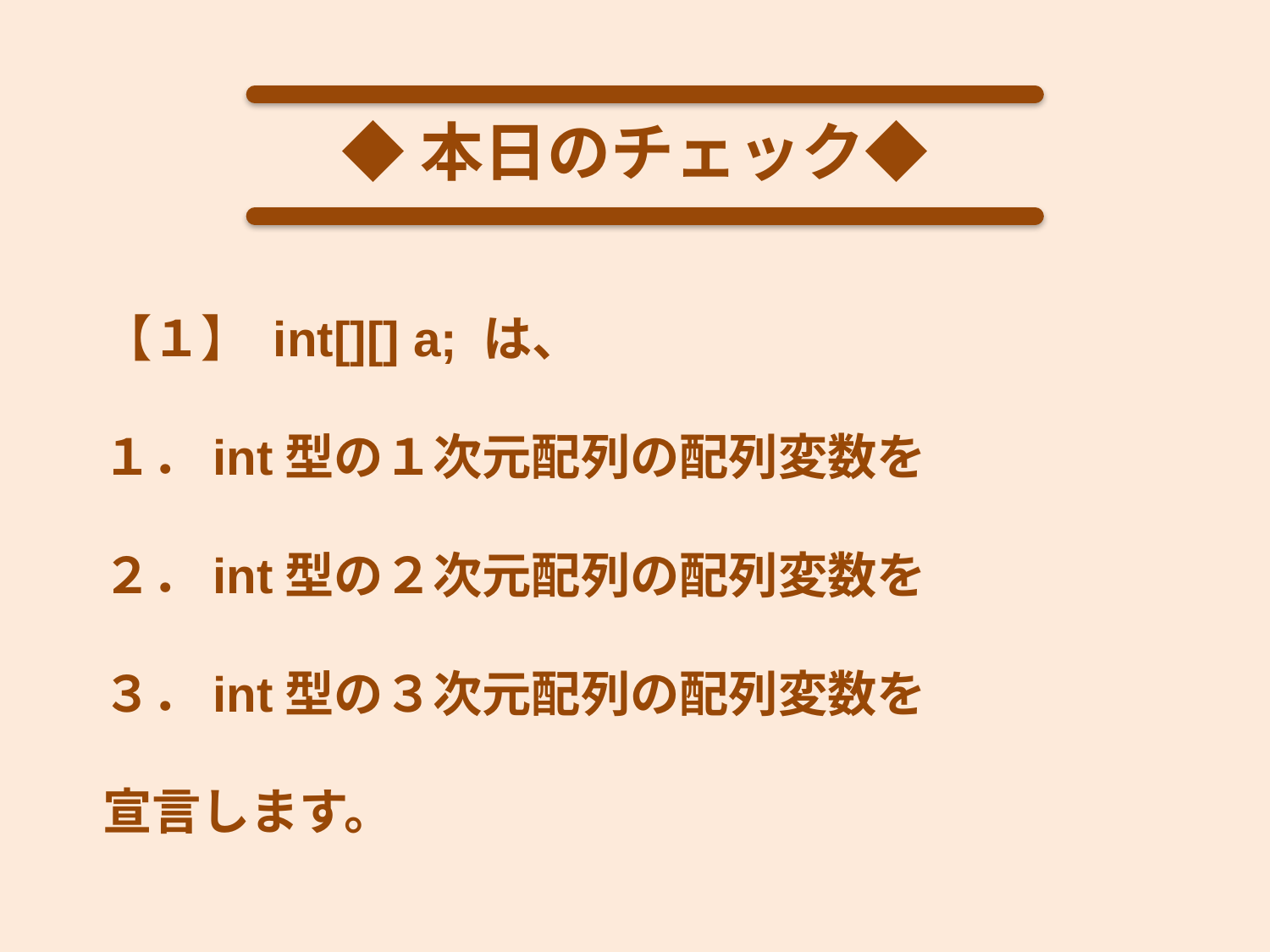

◆本日のチェック◆

【１】 int[][] a; は、

１．int型の１次元配列の配列変数を

２．int型の２次元配列の配列変数を

３．int型の３次元配列の配列変数を

宣言します。